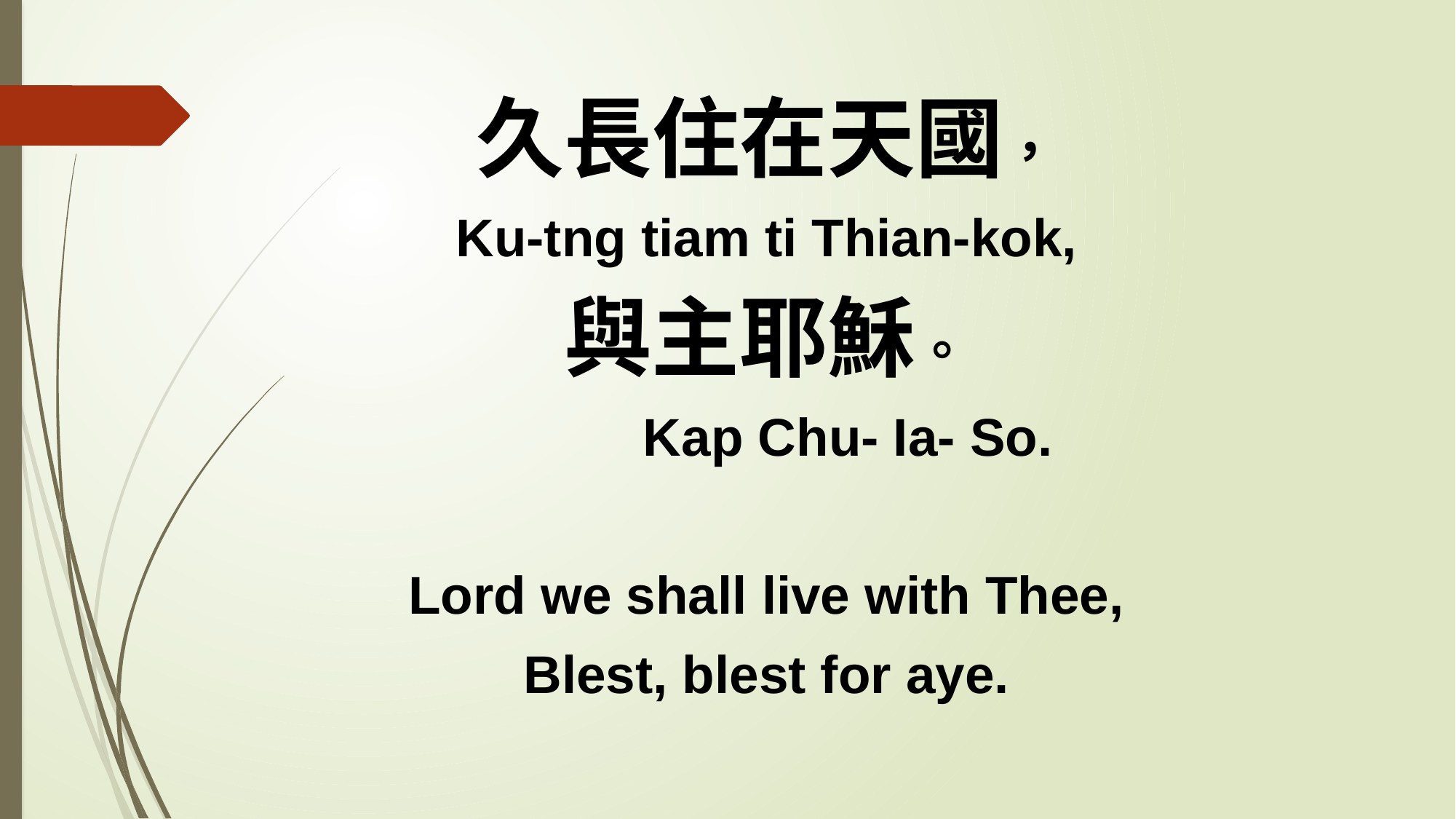

久長住在天國，
Ku-tng tiam ti Thian-kok,
與主耶穌。
                           Kap Chu- Ia- So.

Lord we shall live with Thee,
Blest, blest for aye.